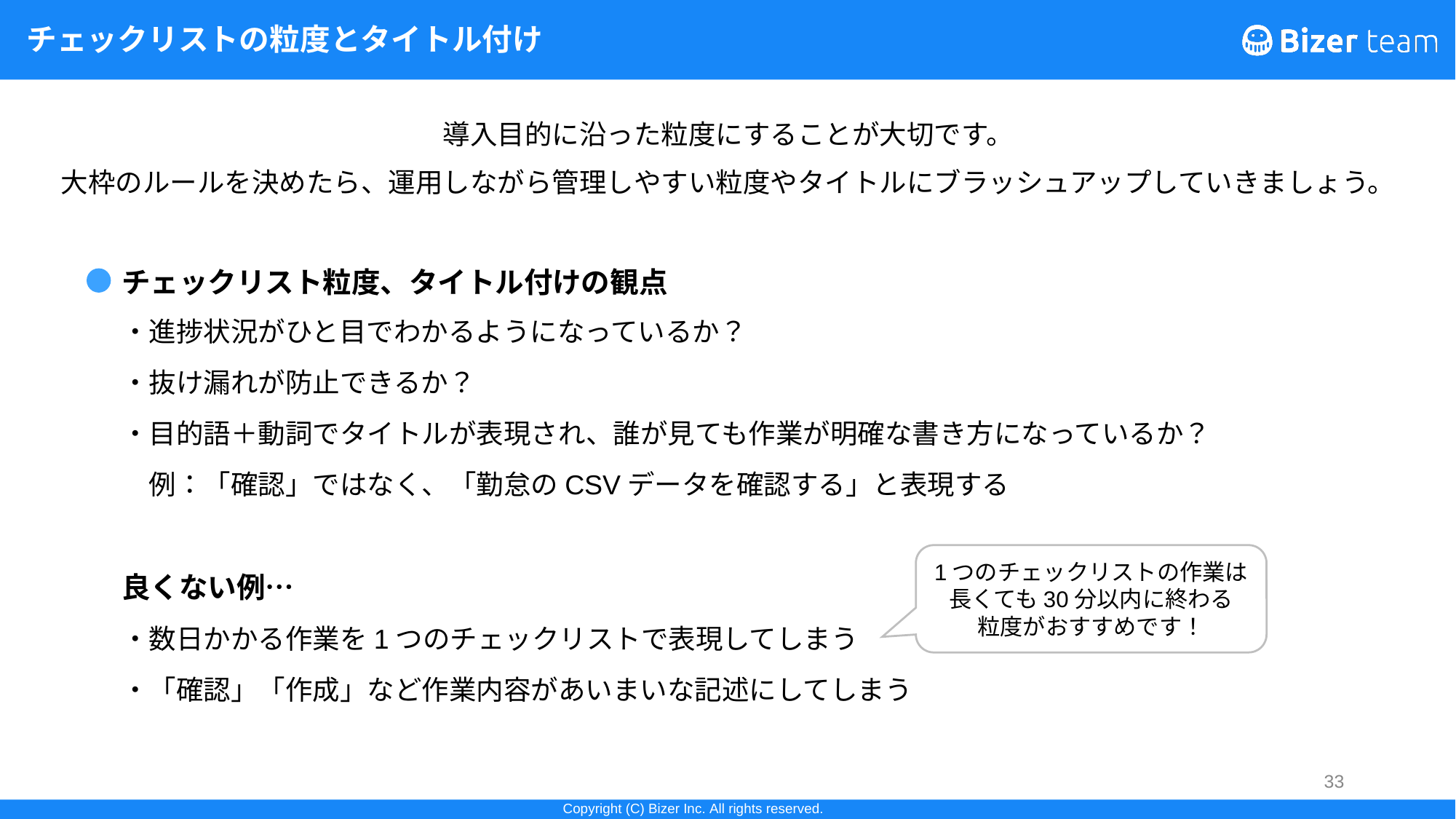

# チェックリストの粒度とタイトル付け
導入目的に沿った粒度にすることが大切です。
大枠のルールを決めたら、運用しながら管理しやすい粒度やタイトルにブラッシュアップしていきましょう。
チェックリスト粒度、タイトル付けの観点

・進捗状況がひと目でわかるようになっているか？
・抜け漏れが防止できるか？
・目的語＋動詞でタイトルが表現され、誰が見ても作業が明確な書き方になっているか？
　例：「確認」ではなく、「勤怠のCSVデータを確認する」と表現する

良くない例…
・数日かかる作業を1つのチェックリストで表現してしまう
・「確認」「作成」など作業内容があいまいな記述にしてしまう
1つのチェックリストの作業は
長くても30分以内に終わる
粒度がおすすめです！
33
33